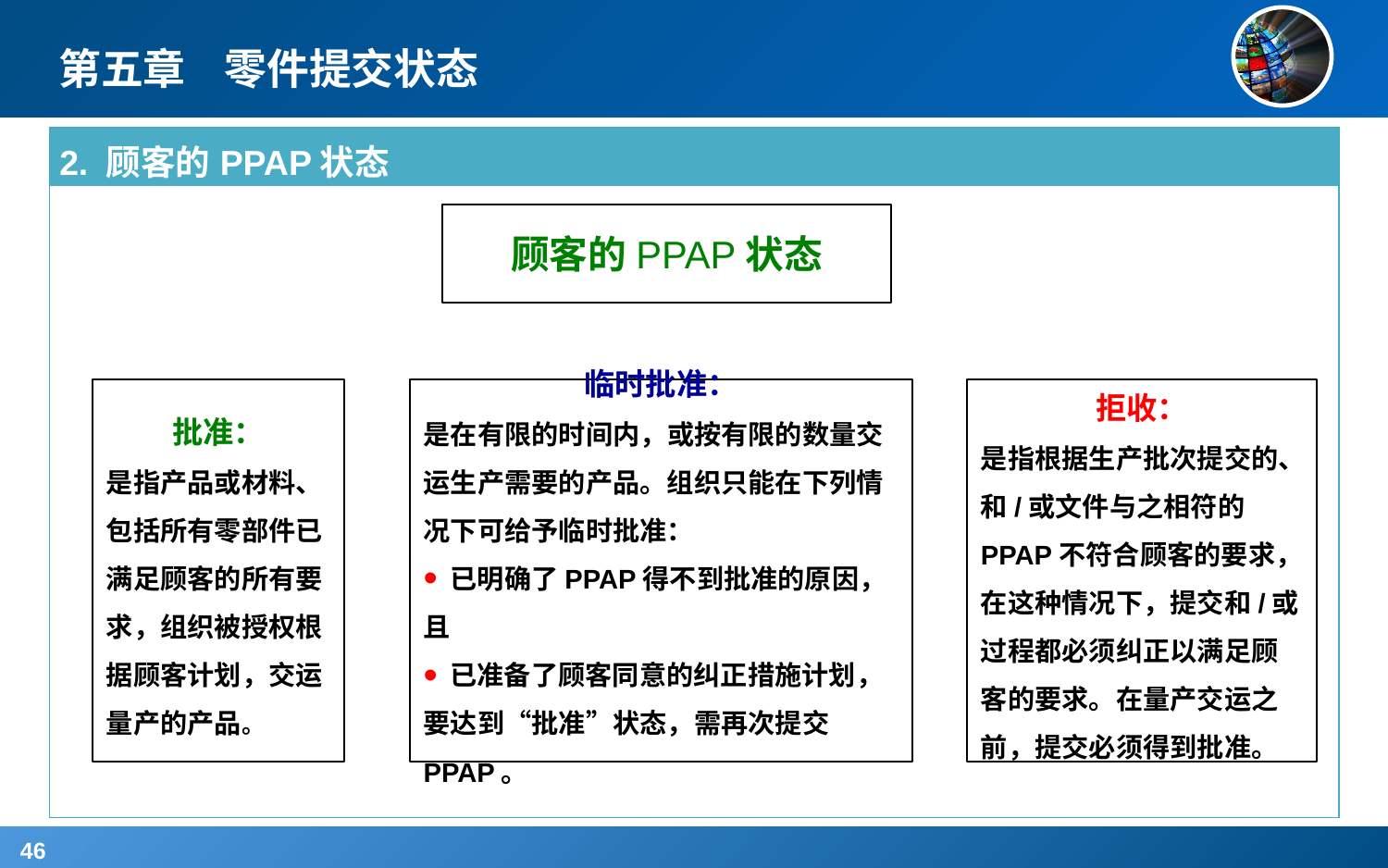

# 第五章    零件提交状态
| 2. 顾客的PPAP状态 |
| --- |
|  |
顾客的PPAP状态
批准：
是指产品或材料、包括所有零部件已满足顾客的所有要求，组织被授权根据顾客计划，交运量产的产品。
临时批准：
是在有限的时间内，或按有限的数量交运生产需要的产品。组织只能在下列情况下可给予临时批准：
 已明确了PPAP得不到批准的原因，且
 已准备了顾客同意的纠正措施计划，要达到“批准”状态，需再次提交PPAP。
拒收：
是指根据生产批次提交的、和/或文件与之相符的PPAP不符合顾客的要求，在这种情况下，提交和/或过程都必须纠正以满足顾客的要求。在量产交运之前，提交必须得到批准。